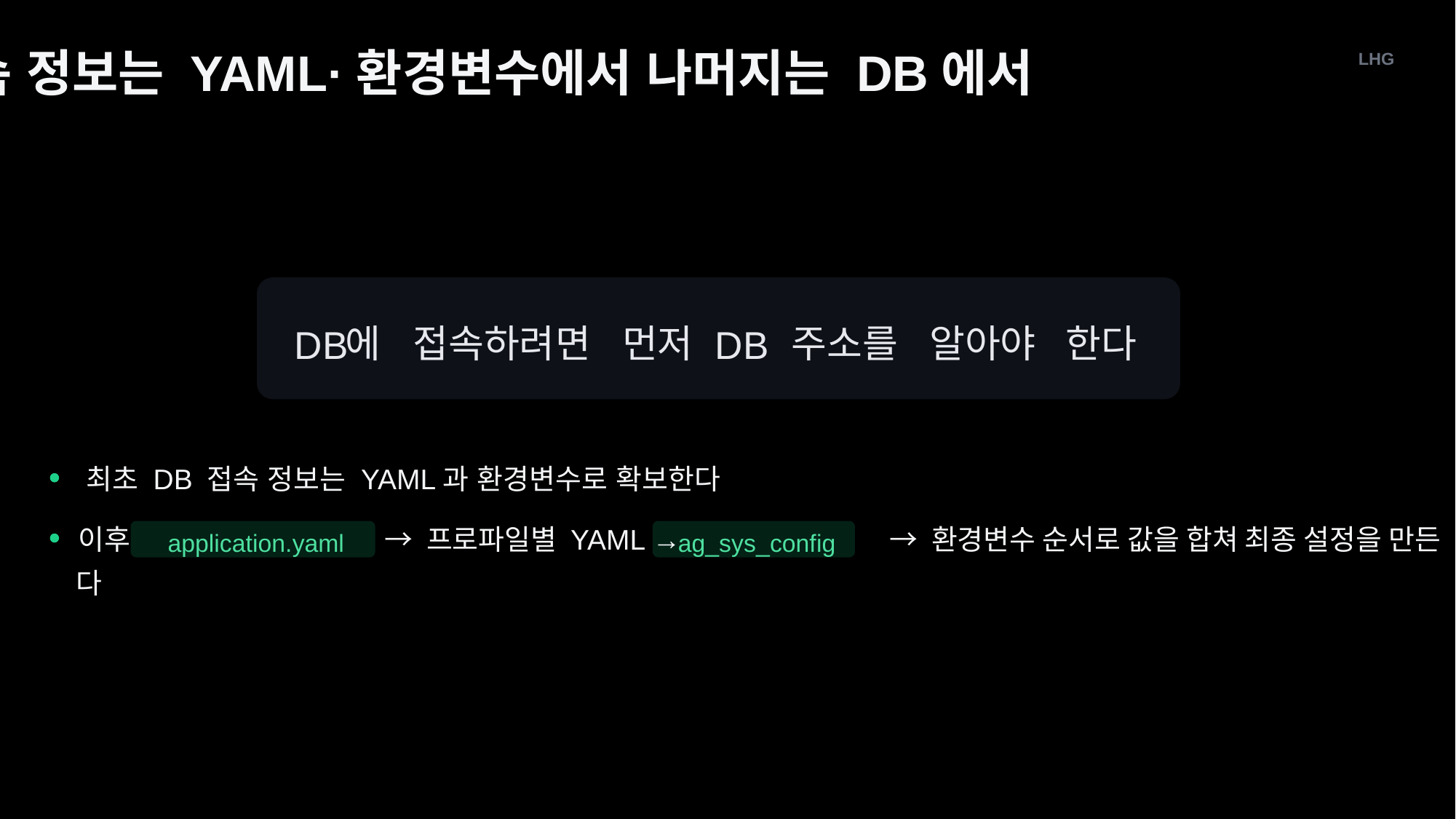

접속 정보는 YAML·환경변수에서 나머지는 DB에서
LHG

에
접속하려면
먼저
주소를
알아야
한다
DB

 DB

최초 DB 접속 정보는 YAML과 환경변수로 확보한다

이후
 → 프로파일별 YAML →
 → 환경변수 순서로 값을 합쳐 최종 설정을 만든
application.yaml
ag_sys_config

다